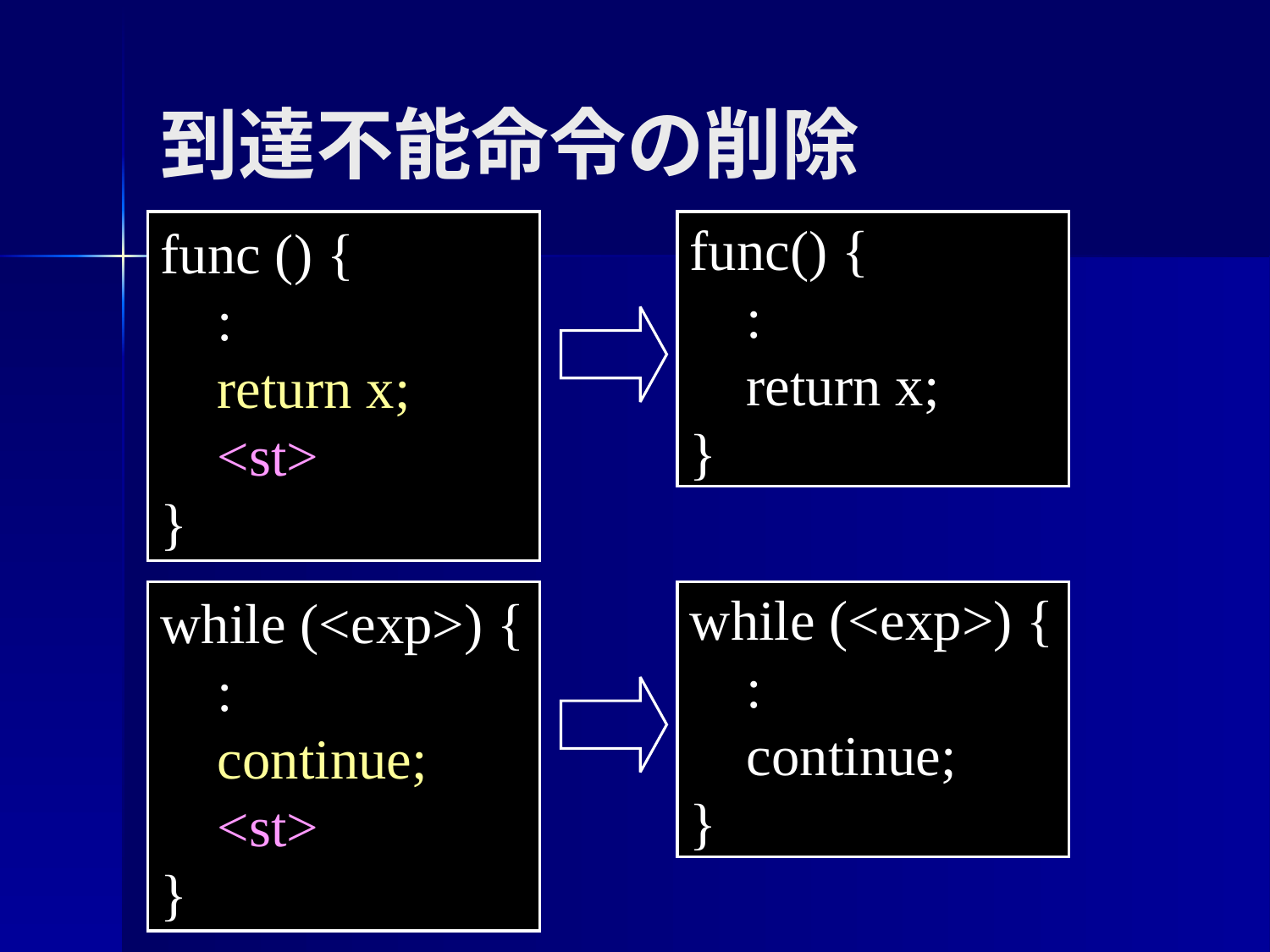

到達不能命令の削除
func () {
    :
    return x;
    <st>
}
func () {
    :
    return x;
    <st>
}
func() {
    :
    return x;
}

while (<exp>) {
    :
    continue;
    <st>
}
while (<exp>) {
    :
    continue;
    <st>
}
while (<exp>) {
    :
    continue;
}